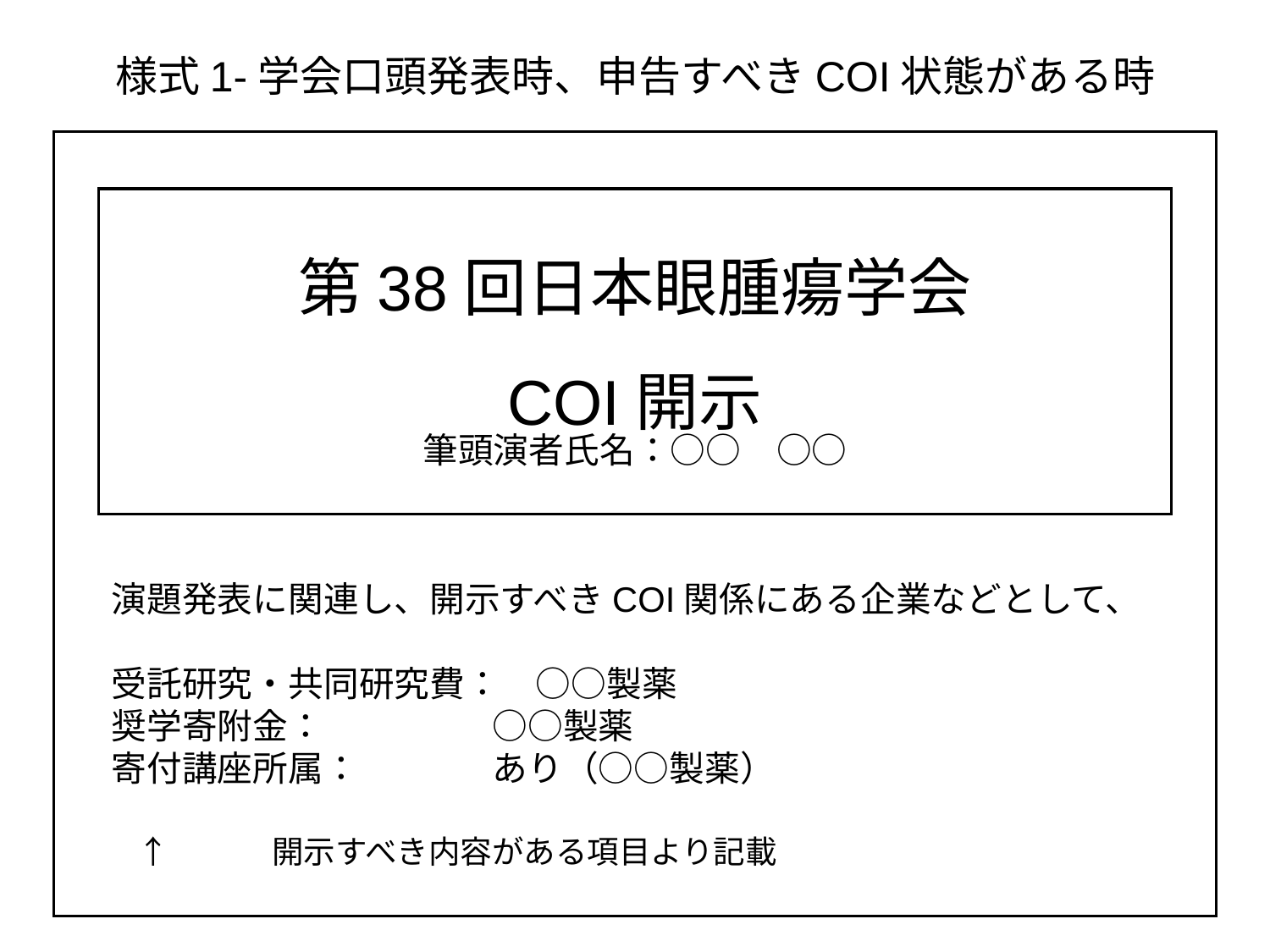

様式1-学会口頭発表時、申告すべきCOI状態がある時

第38回日本眼腫瘍学会
COI開示
筆頭演者氏名：○○　○○
演題発表に関連し、開示すべきCOI関係にある企業などとして、

受託研究・共同研究費：　○○製薬
奨学寄附金：		○○製薬
寄付講座所属：		あり（○○製薬）
↑　　　開示すべき内容がある項目より記載